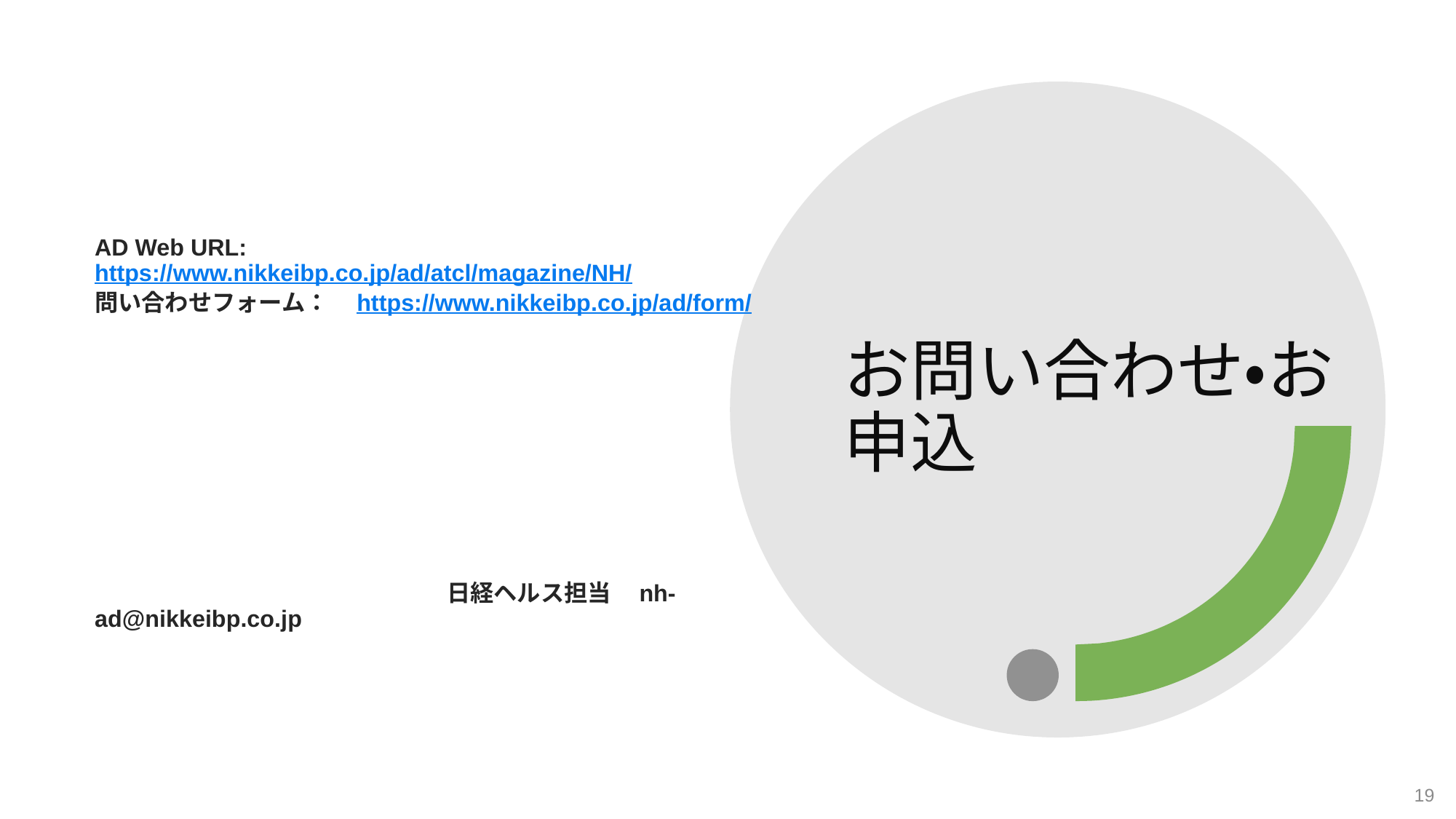

お問い合わせ・お申込

AD Web URL:　https://www.nikkeibp.co.jp/ad/atcl/magazine/NH/
問い合わせフォーム：　https://www.nikkeibp.co.jp/ad/form/

　　　　　　　　　　　　　　　　　　　　　　　　　　　　　　　　　　　　　　　　　　　日経ヘルス担当　nh-ad@nikkeibp.co.jp

19